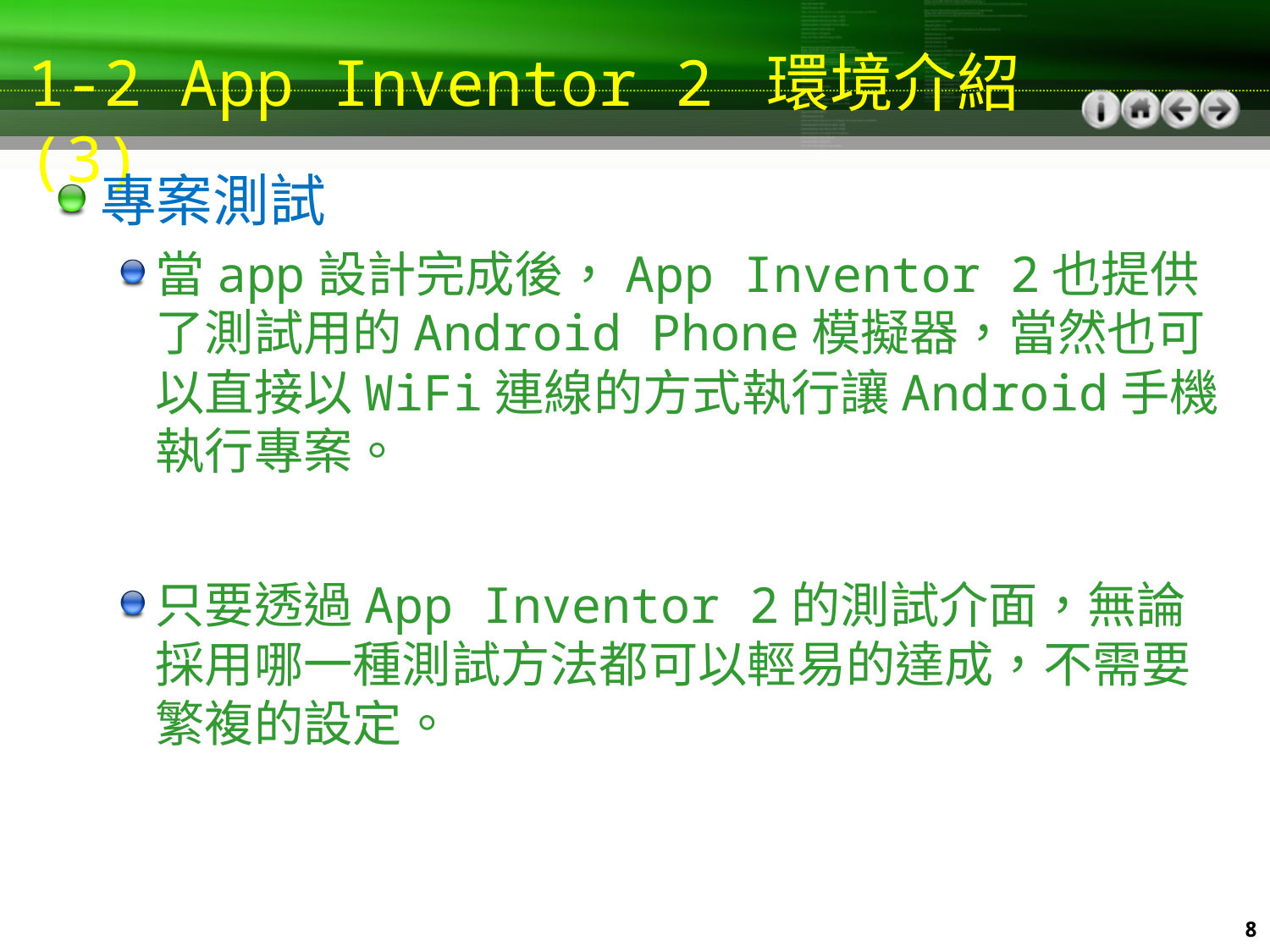

# 1-2 App Inventor 2 環境介紹(3)
專案測試
當app設計完成後，App Inventor 2也提供了測試用的Android Phone模擬器，當然也可以直接以WiFi連線的方式執行讓Android手機執行專案。

只要透過App Inventor 2的測試介面，無論採用哪一種測試方法都可以輕易的達成，不需要繁複的設定。